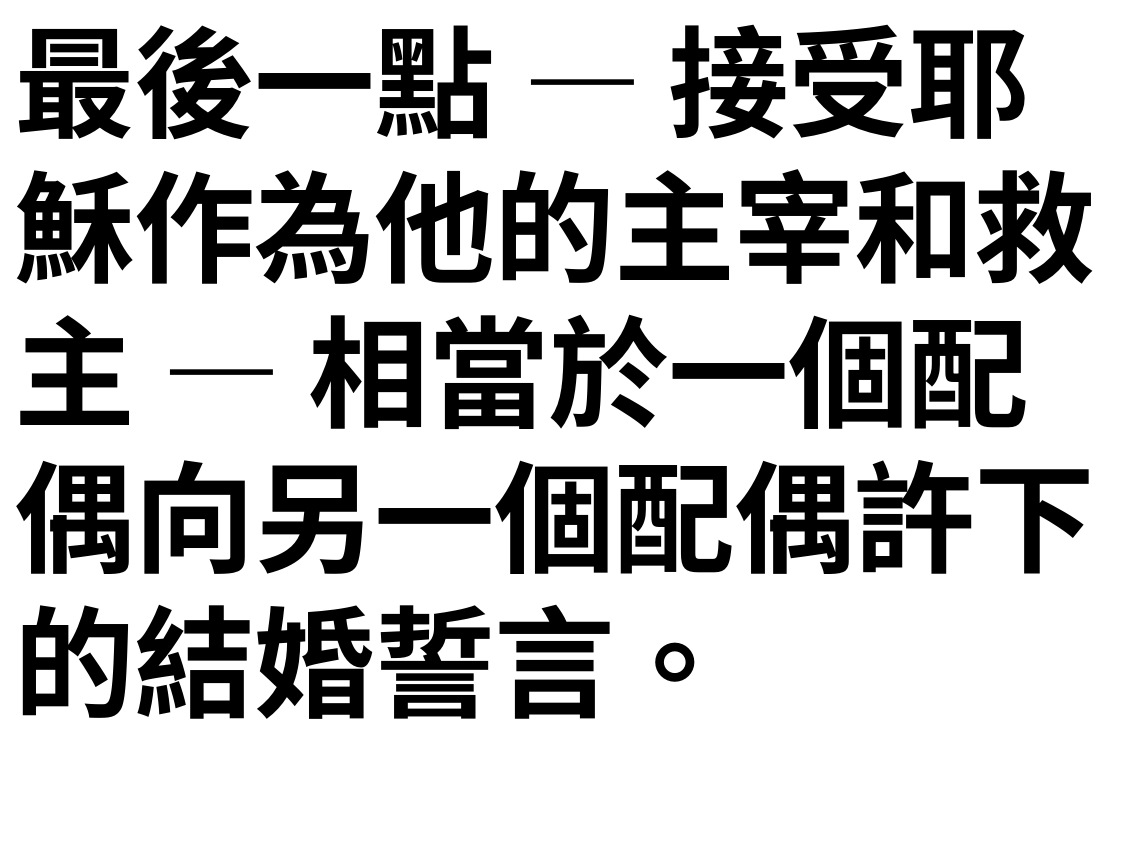

最後一點 — 接受耶穌作為他的主宰和救主 — 相當於一個配偶向另一個配偶許下的結婚誓言。